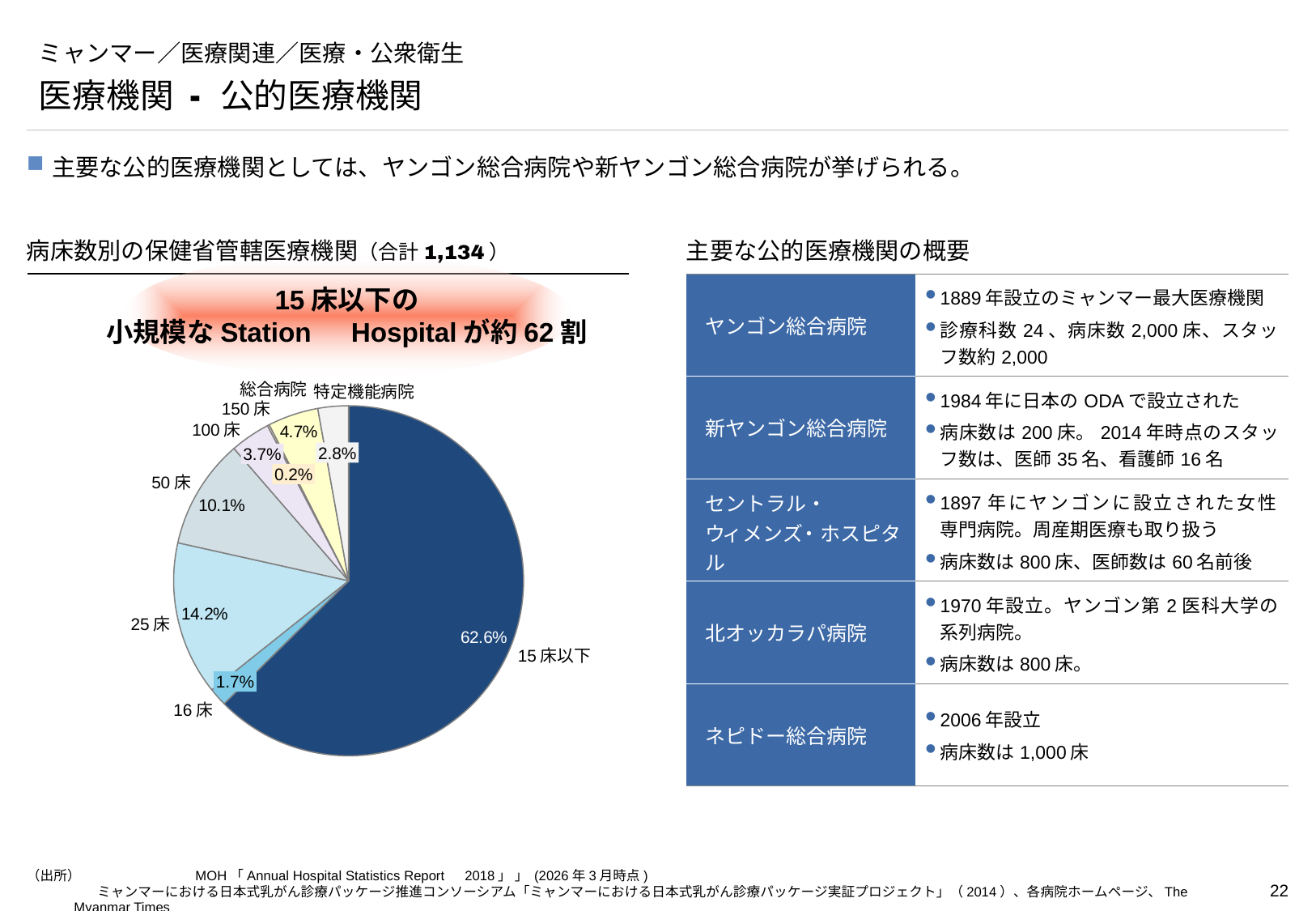

# ミャンマー／医療関連／医療・公衆衛生
医療機関 - 公的医療機関
主要な公的医療機関としては、ヤンゴン総合病院や新ヤンゴン総合病院が挙げられる。
病床数別の保健省管轄医療機関（合計1,134）
主要な公的医療機関の概要
15床以下の
小規模なStation　Hospitalが約62割
| ヤンゴン総合病院 | 1889年設立のミャンマー最大医療機関 診療科数24、病床数2,000床、スタッフ数約2,000 |
| --- | --- |
| 新ヤンゴン総合病院 | 1984年に日本のODAで設立された 病床数は200床。2014年時点のスタッフ数は、医師35名、看護師16名 |
| セントラル・ ウィメンズ・ホスピタル | 1897年にヤンゴンに設立された女性 専門病院。周産期医療も取り扱う 病床数は800床、医師数は60名前後 |
| 北オッカラパ病院 | 1970年設立。ヤンゴン第2医科大学の 系列病院。 病床数は800床。 |
| ネピドー総合病院 | 2006年設立 病床数は1,000床 |

### Chart

| Category |  |
|---|---|
総合病院
特定機能病院
150床
100床
2.8%
3.7%
0.2%
50床
25床
15床以下
1.7%
16床
（出所）	MOH「Annual Hospital Statistics Report　2018」 」 (2026年3月時点)
　　　　　 ミャンマーにおける日本式乳がん診療パッケージ推進コンソーシアム「ミャンマーにおける日本式乳がん診療パッケージ実証プロジェクト」（2014）、各病院ホームページ、The Myanmar Times